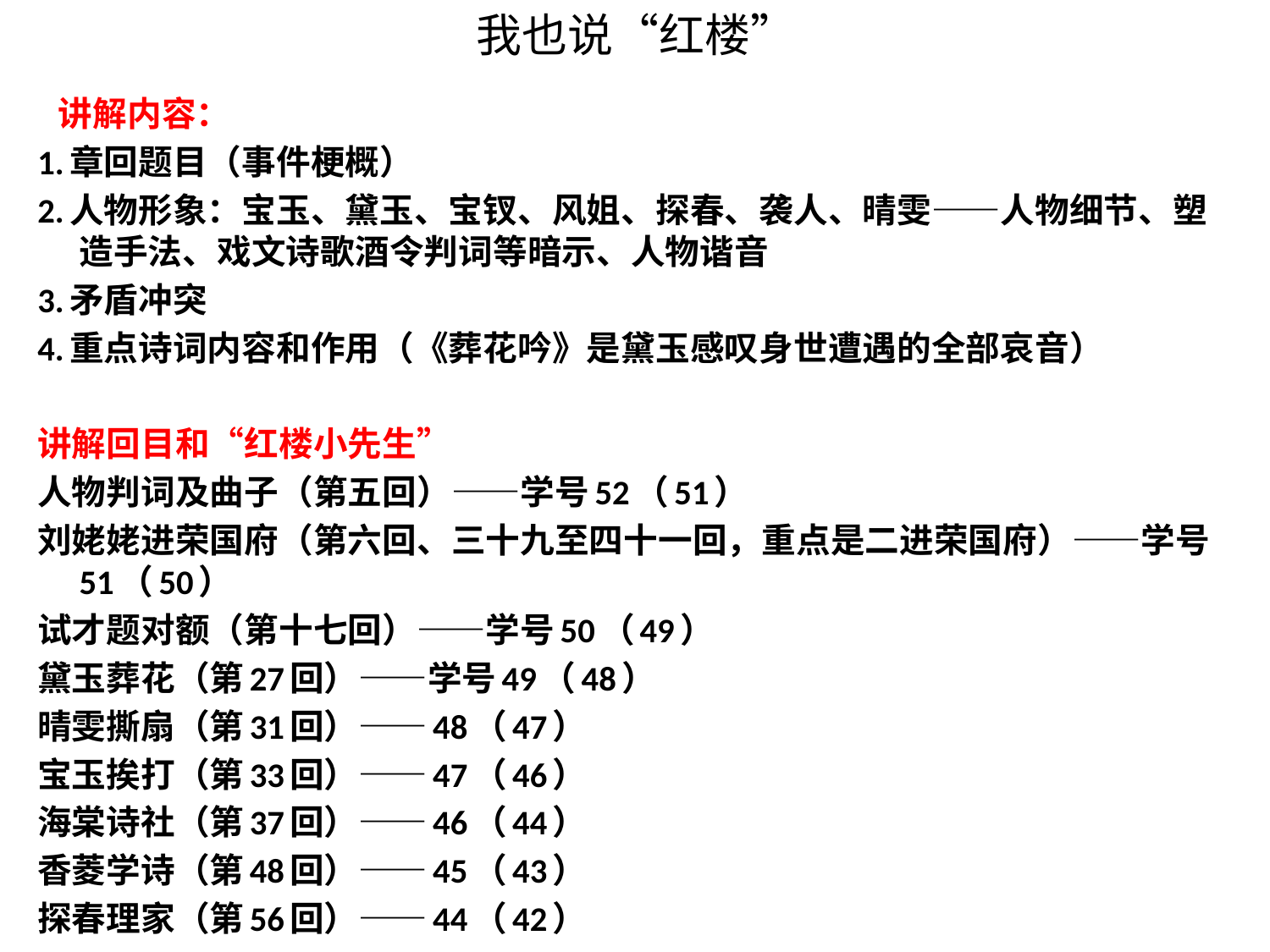

# 我也说“红楼”
  讲解内容：
1.章回题目（事件梗概）
2.人物形象：宝玉、黛玉、宝钗、风姐、探春、袭人、晴雯——人物细节、塑造手法、戏文诗歌酒令判词等暗示、人物谐音
3.矛盾冲突
4.重点诗词内容和作用（《葬花吟》是黛玉感叹身世遭遇的全部哀音）

讲解回目和“红楼小先生”
人物判词及曲子（第五回）——学号52（51）
刘姥姥进荣国府（第六回、三十九至四十一回，重点是二进荣国府）——学号51（50）
试才题对额（第十七回）——学号50（49）
黛玉葬花（第27回）——学号49（48）
晴雯撕扇（第31回）——48（47）
宝玉挨打（第33回）——47（46）
海棠诗社（第37回）——46（44）
香菱学诗（第48回）——45（43）
探春理家（第56回）——44（42）